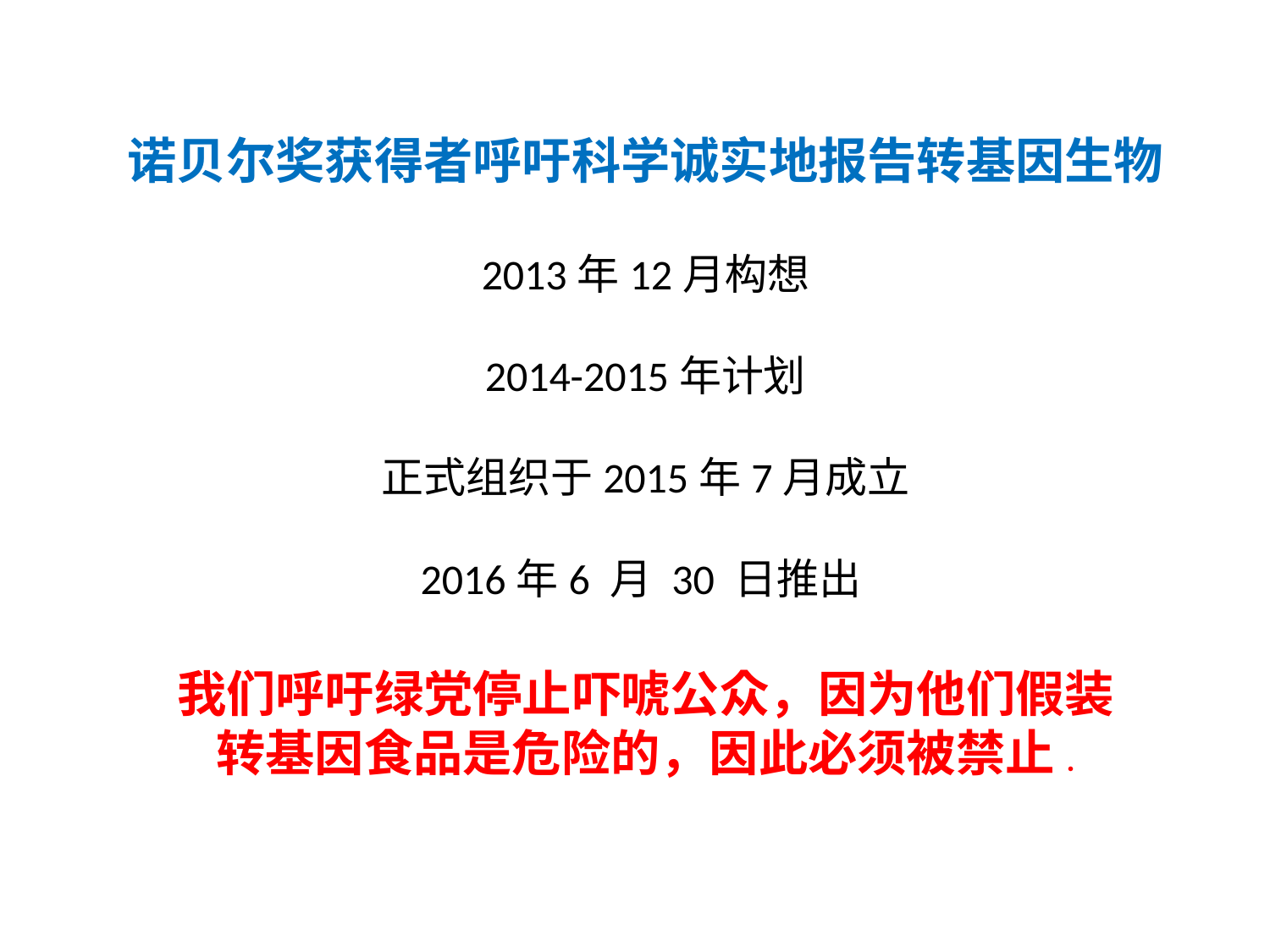

诺贝尔奖获得者呼吁科学诚实地报告转基因生物

2013年12月构想

2014-2015年计划

正式组织于2015年7月成立

2016年6 月 30 日推出

我们呼吁绿党停止吓唬公众，因为他们假装
转基因食品是危险的，因此必须被禁止.